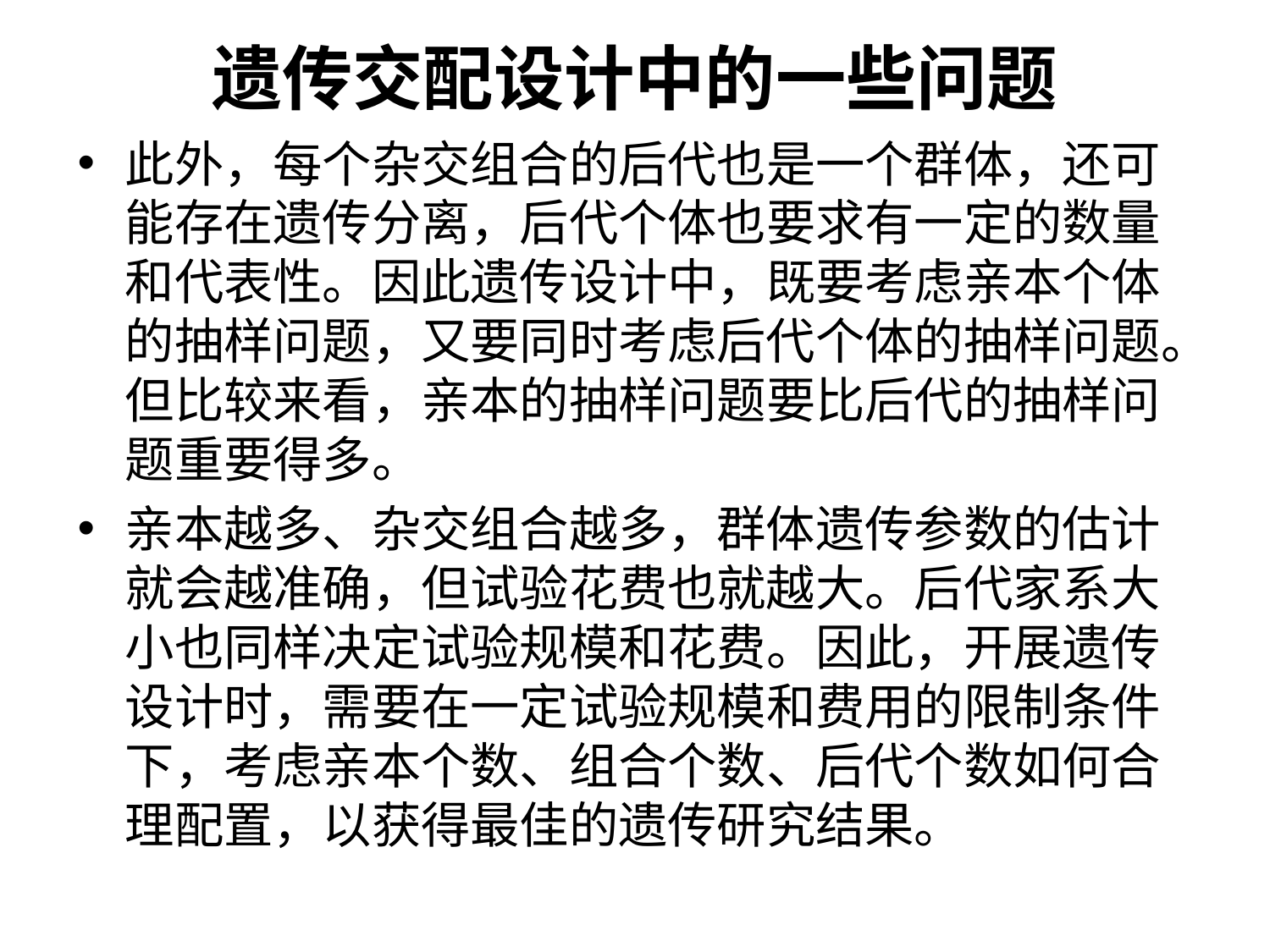

# 遗传交配设计中的一些问题
此外，每个杂交组合的后代也是一个群体，还可能存在遗传分离，后代个体也要求有一定的数量和代表性。因此遗传设计中，既要考虑亲本个体的抽样问题，又要同时考虑后代个体的抽样问题。但比较来看，亲本的抽样问题要比后代的抽样问题重要得多。
亲本越多、杂交组合越多，群体遗传参数的估计就会越准确，但试验花费也就越大。后代家系大小也同样决定试验规模和花费。因此，开展遗传设计时，需要在一定试验规模和费用的限制条件下，考虑亲本个数、组合个数、后代个数如何合理配置，以获得最佳的遗传研究结果。